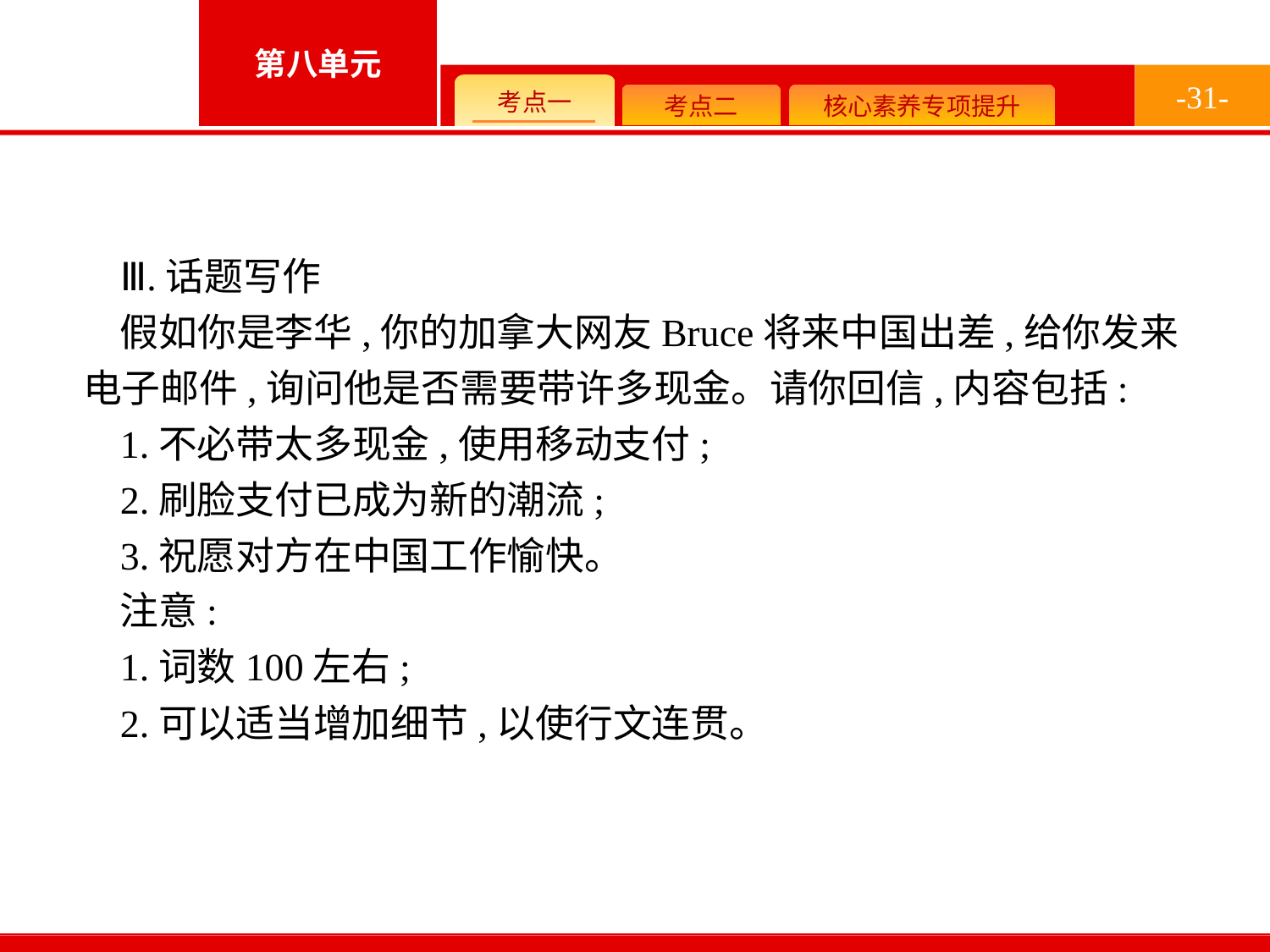

-31-
Ⅲ.话题写作
假如你是李华,你的加拿大网友Bruce将来中国出差,给你发来电子邮件,询问他是否需要带许多现金。请你回信,内容包括:
1.不必带太多现金,使用移动支付;
2.刷脸支付已成为新的潮流;
3.祝愿对方在中国工作愉快。
注意:
1.词数100左右;
2.可以适当增加细节,以使行文连贯。